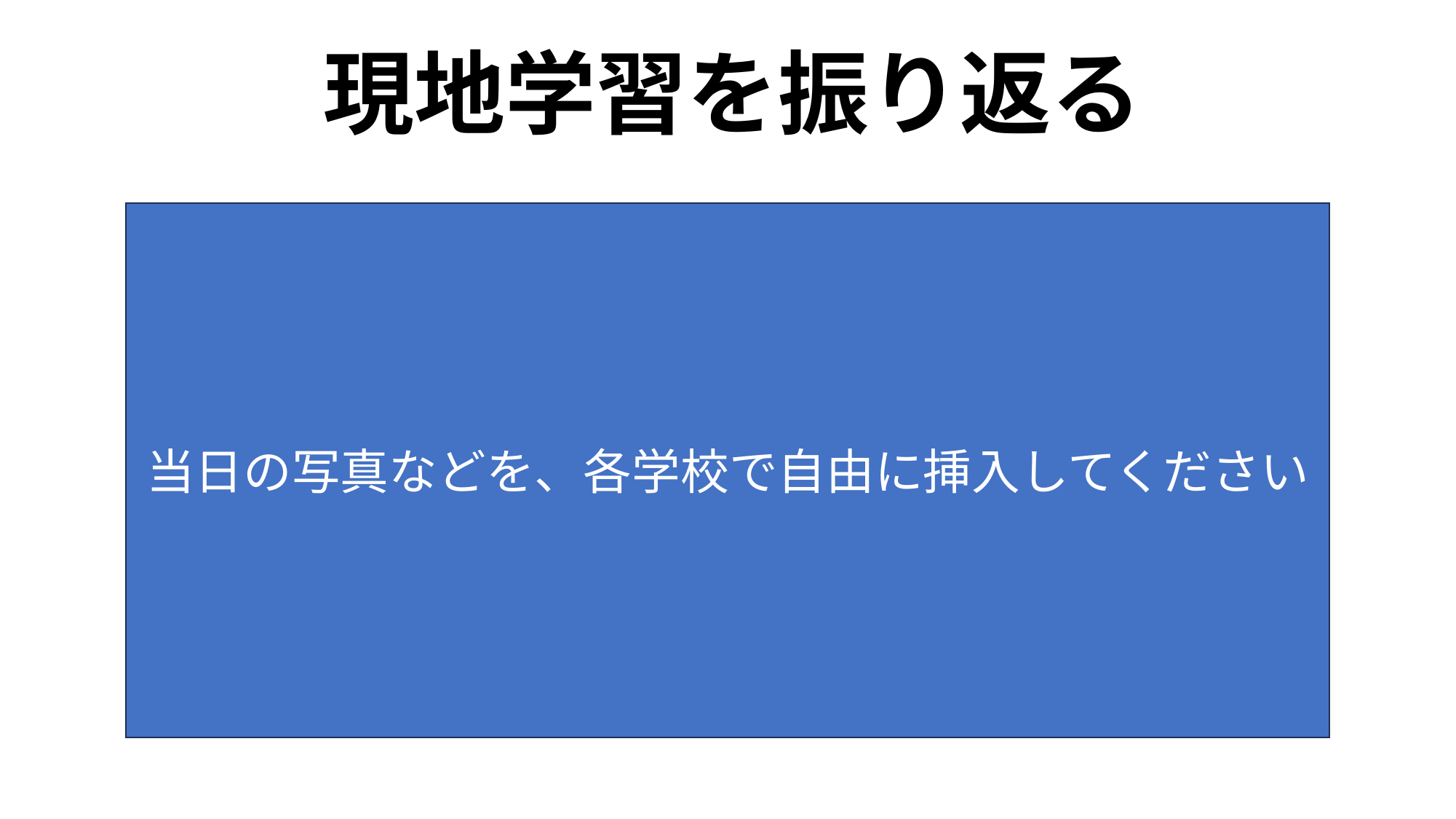

# 現地学習を振り返る
当日の写真などを、各学校で自由に挿入してください